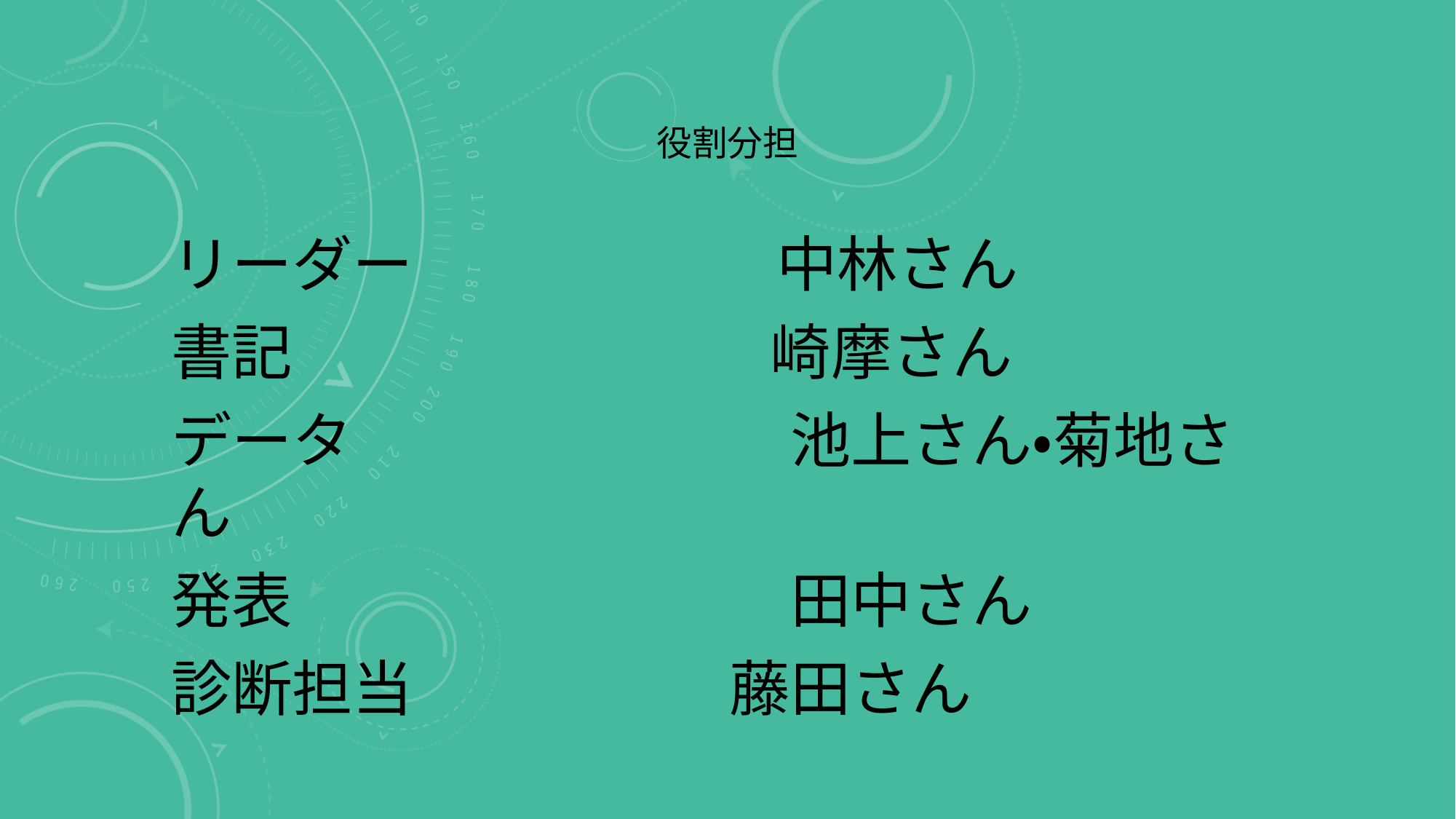

# 役割分担
リーダー　　　　　　中林さん
書記　　　　　　　    崎摩さん
データ　　　　　　　 池上さん・菊地さん
発表　　　　　　　　 田中さん
診断担当　　　　　 藤田さん